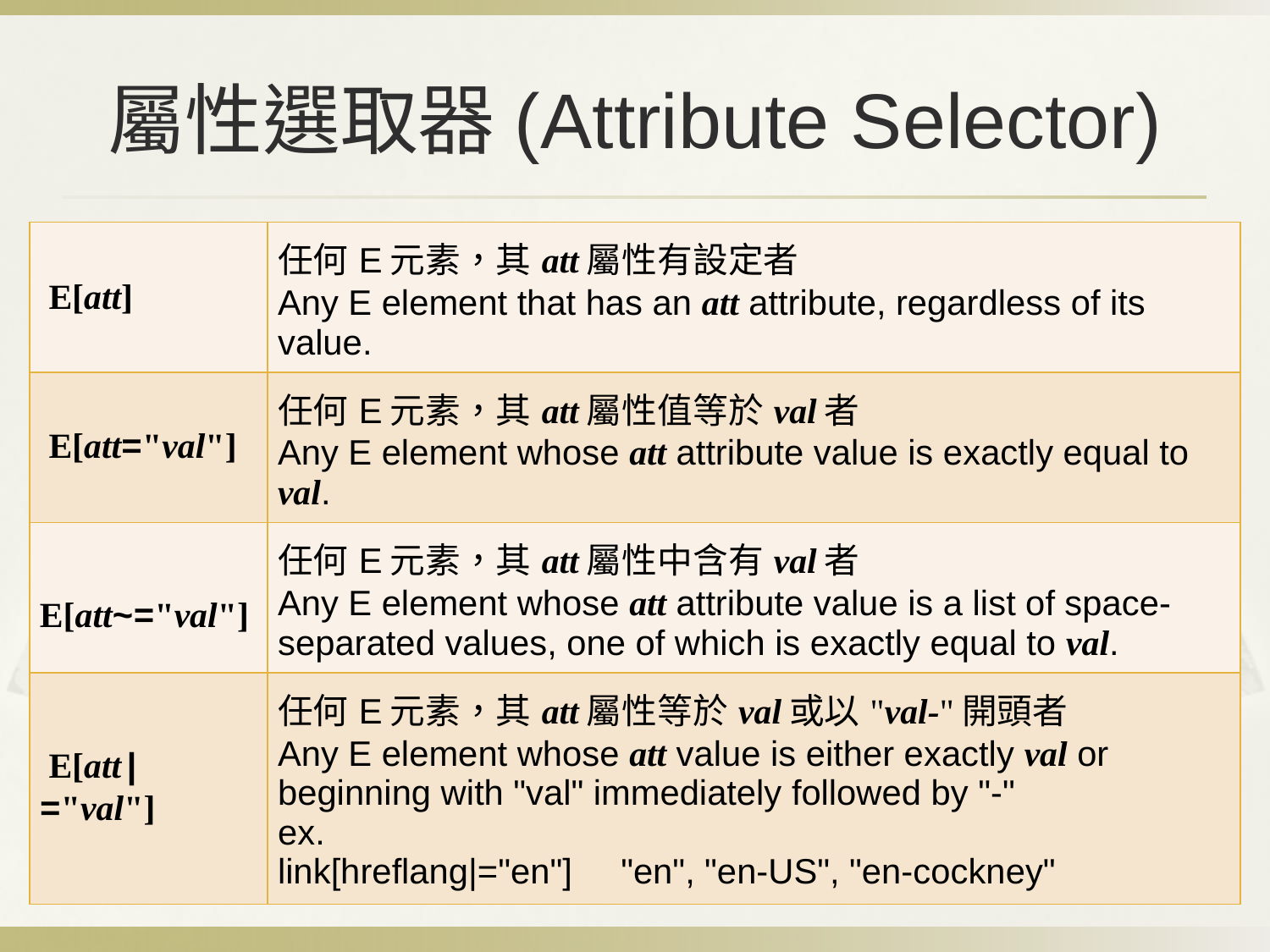

# 屬性選取器(Attribute Selector)
| E[att] | 任何E元素，其att屬性有設定者 Any E element that has an att attribute, regardless of its value. |
| --- | --- |
| E[att="val"] | 任何E元素，其att屬性值等於val者 Any E element whose att attribute value is exactly equal to val. |
| E[att~="val"] | 任何E元素，其att屬性中含有val者 Any E element whose att attribute value is a list of space-separated values, one of which is exactly equal to val. |
| E[att|="val"] | 任何E元素，其att屬性等於val或以"val-"開頭者 Any E element whose att value is either exactly val or beginning with "val" immediately followed by "-" ex. link[hreflang|="en"] "en", "en-US", "en-cockney" |